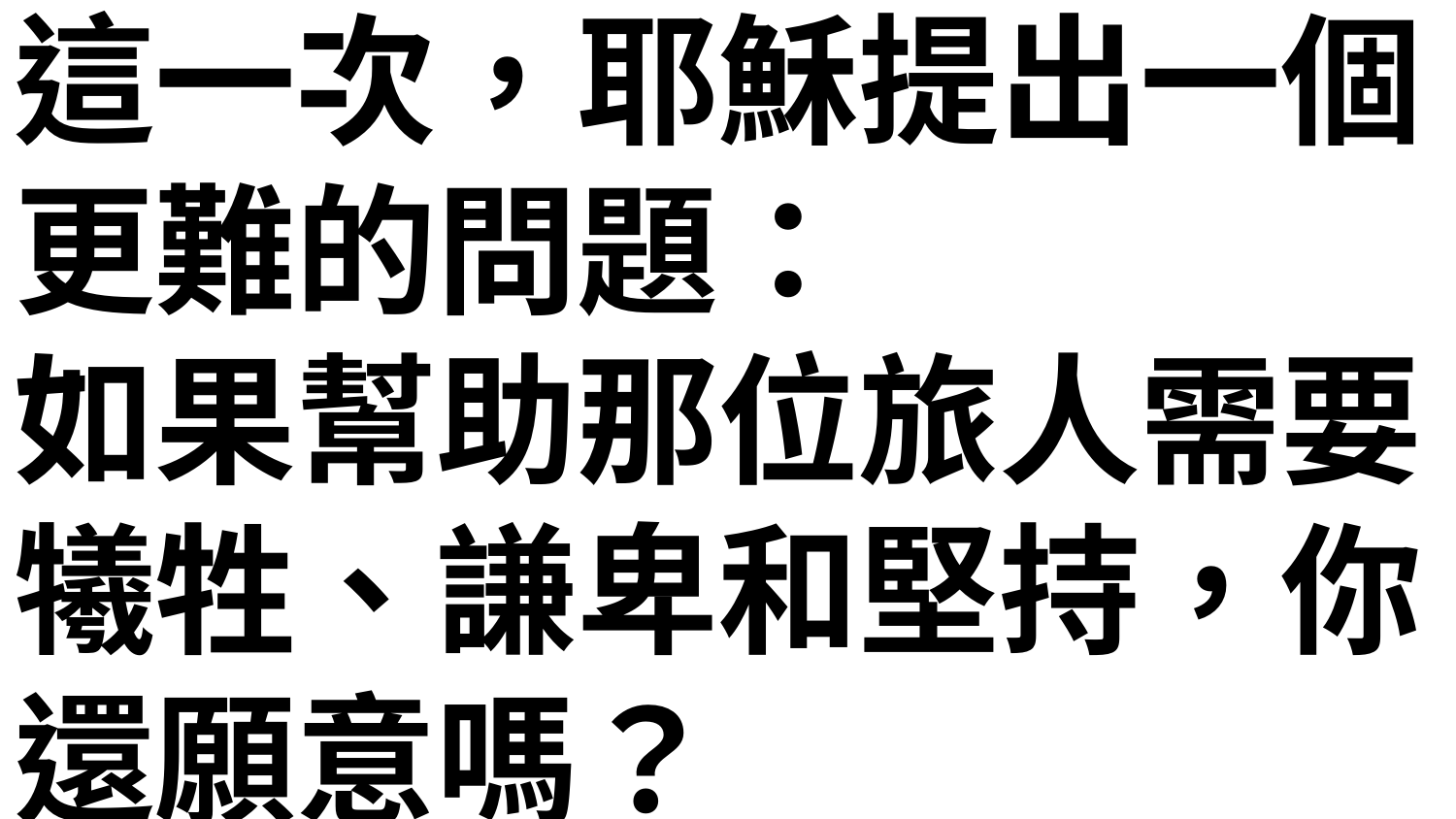

這一次，耶穌提出一個更難的問題：
如果幫助那位旅人需要犧牲、謙卑和堅持，你還願意嗎？